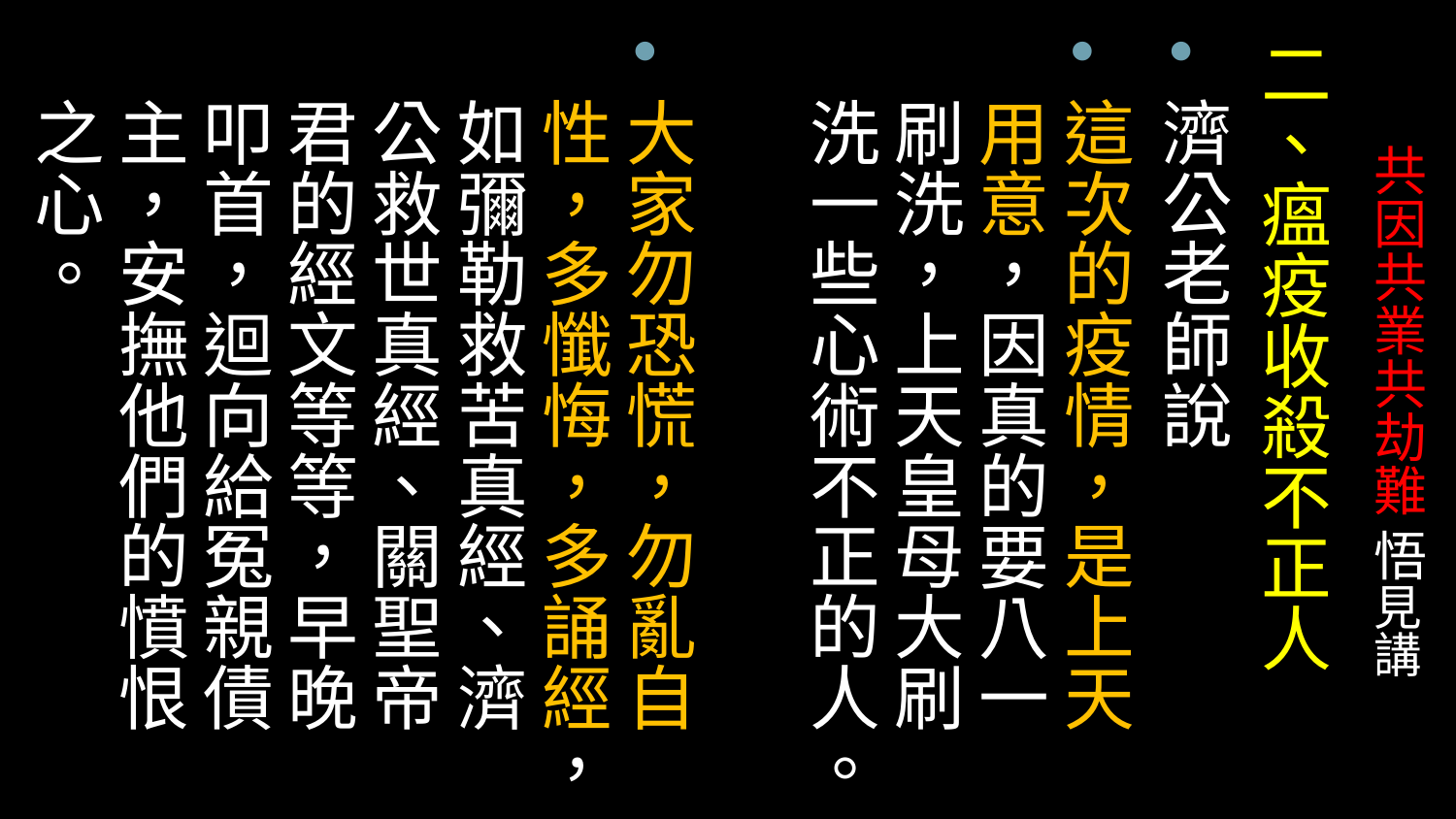

二、瘟疫收殺不正人
濟公老師說
這次的疫情，是上天用意，因真的要八一刷洗，上天皇母大刷洗一些心術不正的人。
大家勿恐慌，勿亂自性，多懺悔，多誦經，如彌勒救苦真經、濟公救世真經、關聖帝君的經文等等，早晚叩首，迴向給冤親債主，安撫他們的憤恨之心。
# 共因共業共劫難 悟見講